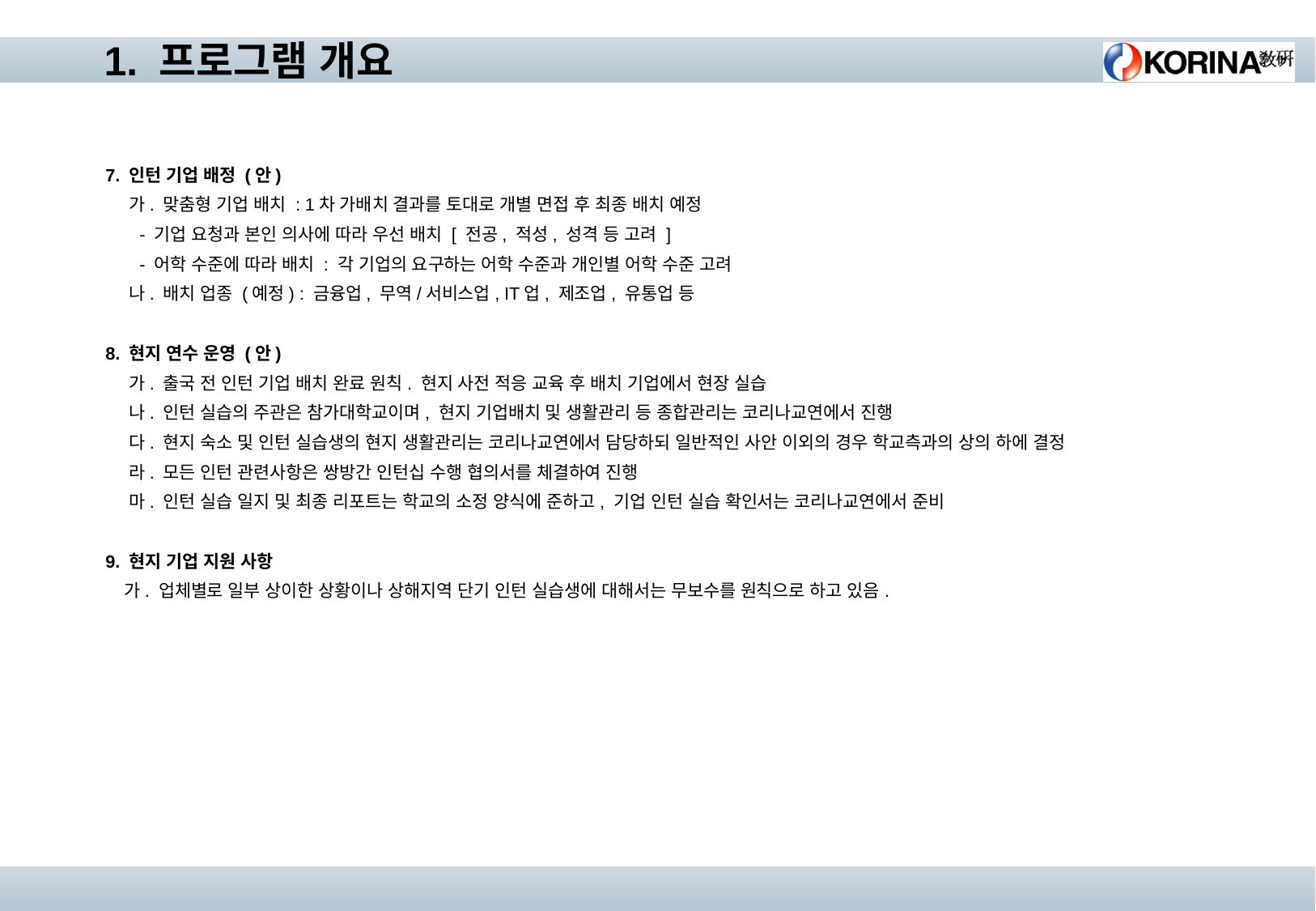

1. 프로그램 개요
7. 인턴 기업 배정 (안)
    가. 맞춤형 기업 배치 : 1차 가배치 결과를 토대로 개별 면접 후 최종 배치 예정
       - 기업 요청과 본인 의사에 따라 우선 배치 [ 전공, 적성, 성격 등 고려 ]
       - 어학 수준에 따라 배치 : 각 기업의 요구하는 어학 수준과 개인별 어학 수준 고려
    나. 배치 업종 (예정) : 금융업, 무역/서비스업, IT업, 제조업, 유통업 등

8. 현지 연수 운영 (안)
    가. 출국 전 인턴 기업 배치 완료 원칙. 현지 사전 적응 교육 후 배치 기업에서 현장 실습
    나. 인턴 실습의 주관은 참가대학교이며, 현지 기업배치 및 생활관리 등 종합관리는 코리나교연에서 진행
    다. 현지 숙소 및 인턴 실습생의 현지 생활관리는 코리나교연에서 담당하되 일반적인 사안 이외의 경우 학교측과의 상의 하에 결정
    라. 모든 인턴 관련사항은 쌍방간 인턴십 수행 협의서를 체결하여 진행
    마. 인턴 실습 일지 및 최종 리포트는 학교의 소정 양식에 준하고, 기업 인턴 실습 확인서는 코리나교연에서 준비

9. 현지 기업 지원 사항
   가. 업체별로 일부 상이한 상황이나 상해지역 단기 인턴 실습생에 대해서는 무보수를 원칙으로 하고 있음.